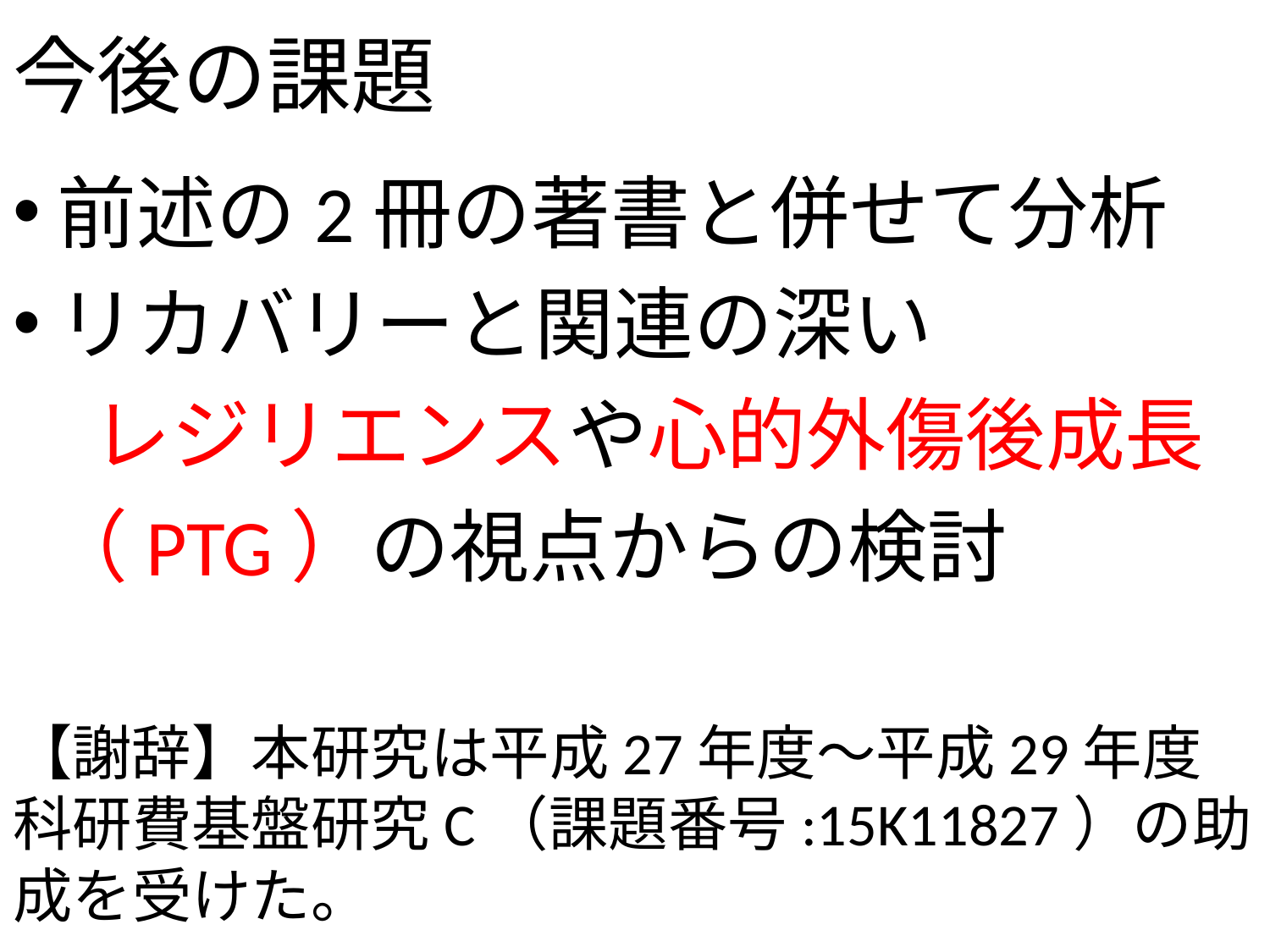

# 今後の課題
前述の2冊の著書と併せて分析
リカバリーと関連の深い
　レジリエンスや心的外傷後成長
 （PTG）の視点からの検討

【謝辞】本研究は平成27年度～平成29年度科研費基盤研究C（課題番号:15K11827）の助成を受けた。